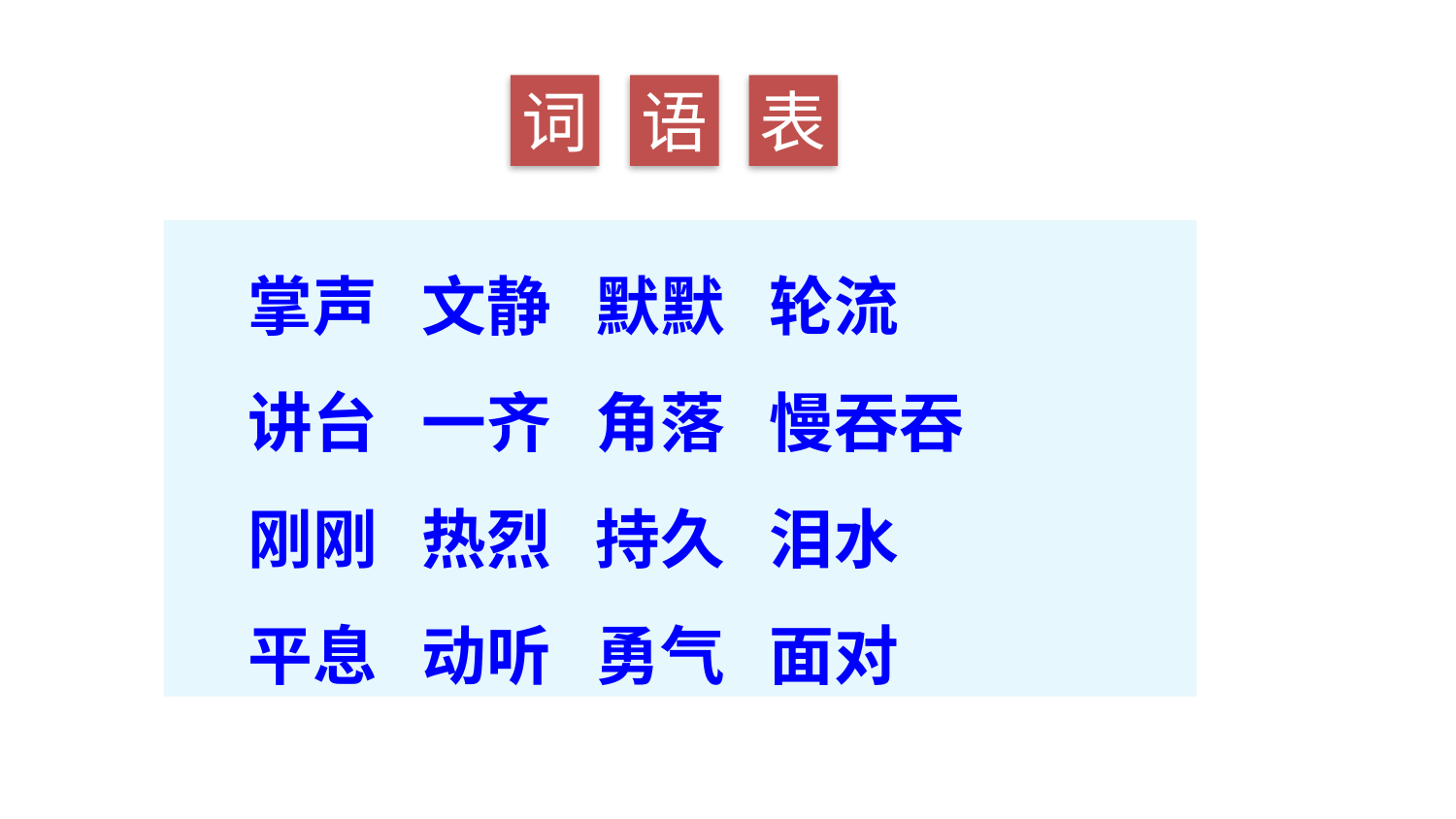

词
语
表
掌声   文静   默默   轮流
讲台   一齐   角落   慢吞吞
刚刚   热烈   持久   泪水
平息   动听   勇气   面对